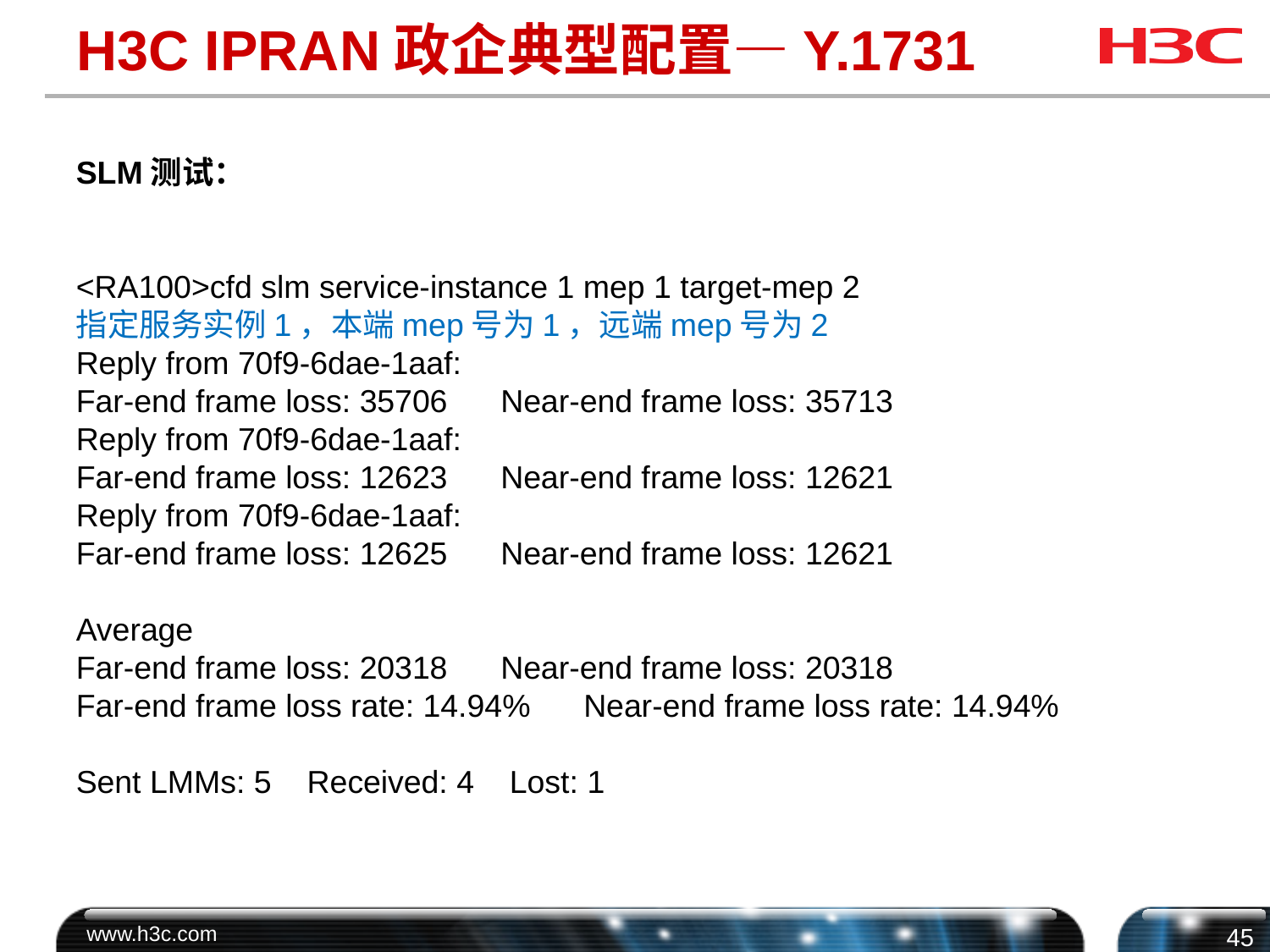

# H3C IPRAN政企典型配置—Y.1731
SLM测试：

<RA100>cfd slm service-instance 1 mep 1 target-mep 2
指定服务实例1，本端mep号为1，远端mep号为2
Reply from 70f9-6dae-1aaf:
Far-end frame loss: 35706      Near-end frame loss: 35713
Reply from 70f9-6dae-1aaf:
Far-end frame loss: 12623      Near-end frame loss: 12621
Reply from 70f9-6dae-1aaf:
Far-end frame loss: 12625      Near-end frame loss: 12621

Average
Far-end frame loss: 20318      Near-end frame loss: 20318
Far-end frame loss rate: 14.94%      Near-end frame loss rate: 14.94%
Sent LMMs: 5    Received: 4    Lost: 1